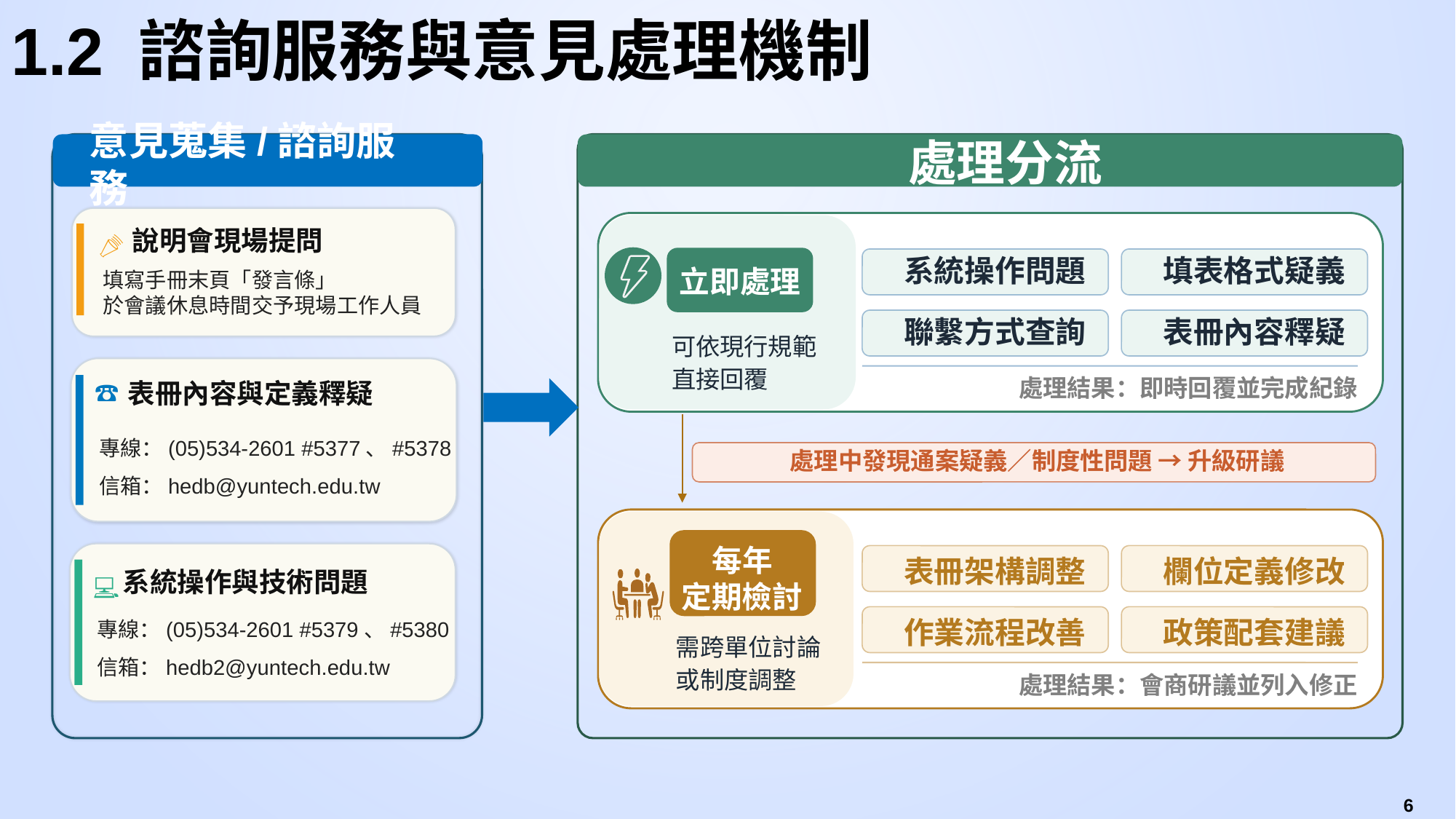

# 1.2 諮詢服務與意見處理機制

處理分流
意見蒐集/諮詢服務

立即處理
可依現行規範
直接回覆

說明會現場提問
📣

系統操作問題
填表格式疑義
填寫手冊末頁「發言條」
於會議休息時間交予現場工作人員

聯繫方式查詢
表冊內容釋疑

☎

處理結果：即時回覆並完成紀錄
表冊內容與定義釋疑

專線：(05)534-2601 #5377、#5378
信箱：hedb@yuntech.edu.tw

處理中發現通案疑義／制度性問題 → 升級研議

每年
定期檢討
需跨單位討論
或制度調整

💻

表冊架構調整
欄位定義修改
系統操作與技術問題

專線：(05)534-2601 #5379、#5380
信箱：hedb2@yuntech.edu.tw

作業流程改善
政策配套建議

處理結果：會商研議並列入修正